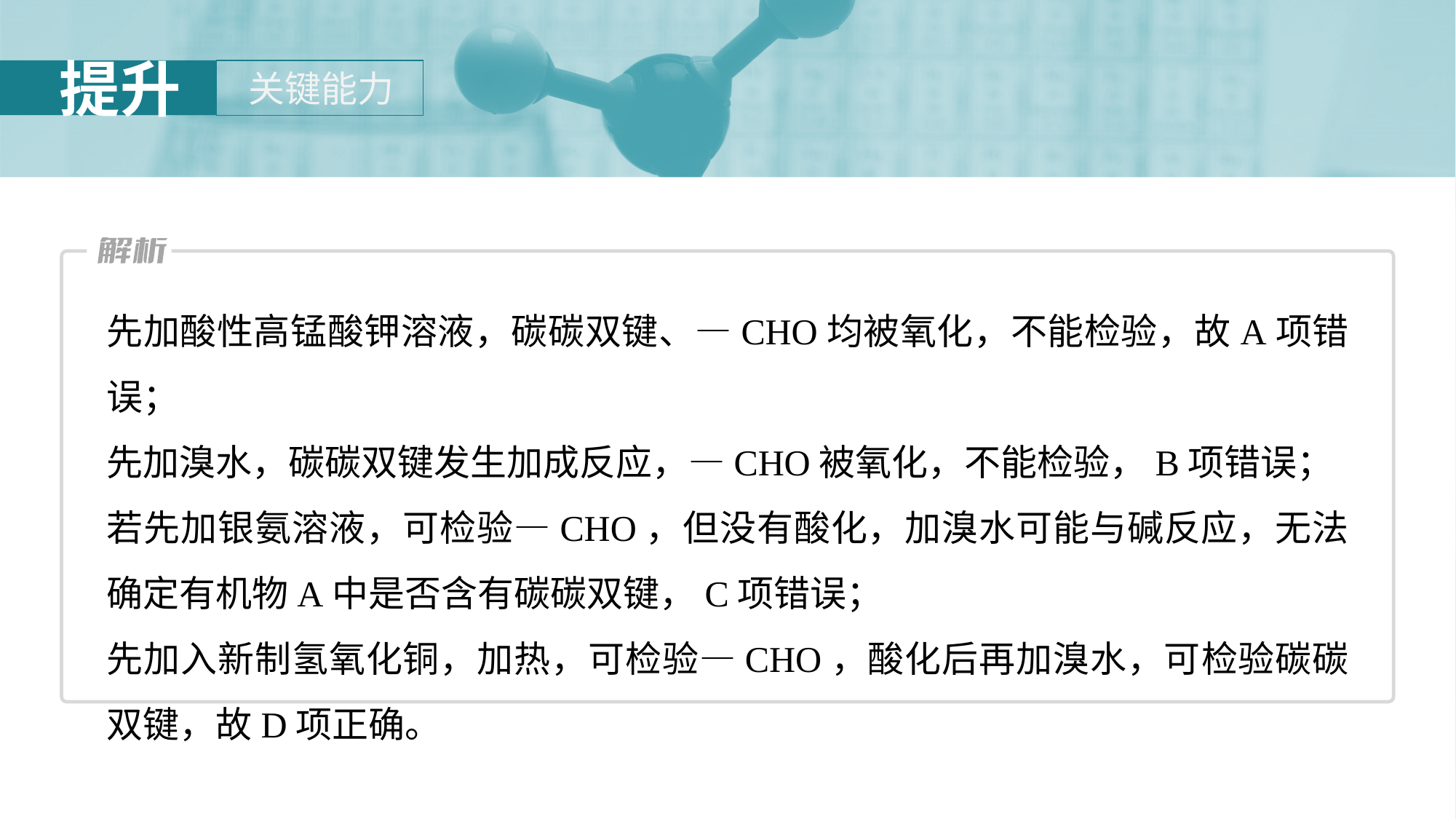

先加酸性高锰酸钾溶液，碳碳双键、—CHO均被氧化，不能检验，故A项错误；
先加溴水，碳碳双键发生加成反应，—CHO被氧化，不能检验，B项错误；
若先加银氨溶液，可检验—CHO，但没有酸化，加溴水可能与碱反应，无法确定有机物A中是否含有碳碳双键，C项错误；
先加入新制氢氧化铜，加热，可检验—CHO，酸化后再加溴水，可检验碳碳双键，故D项正确。